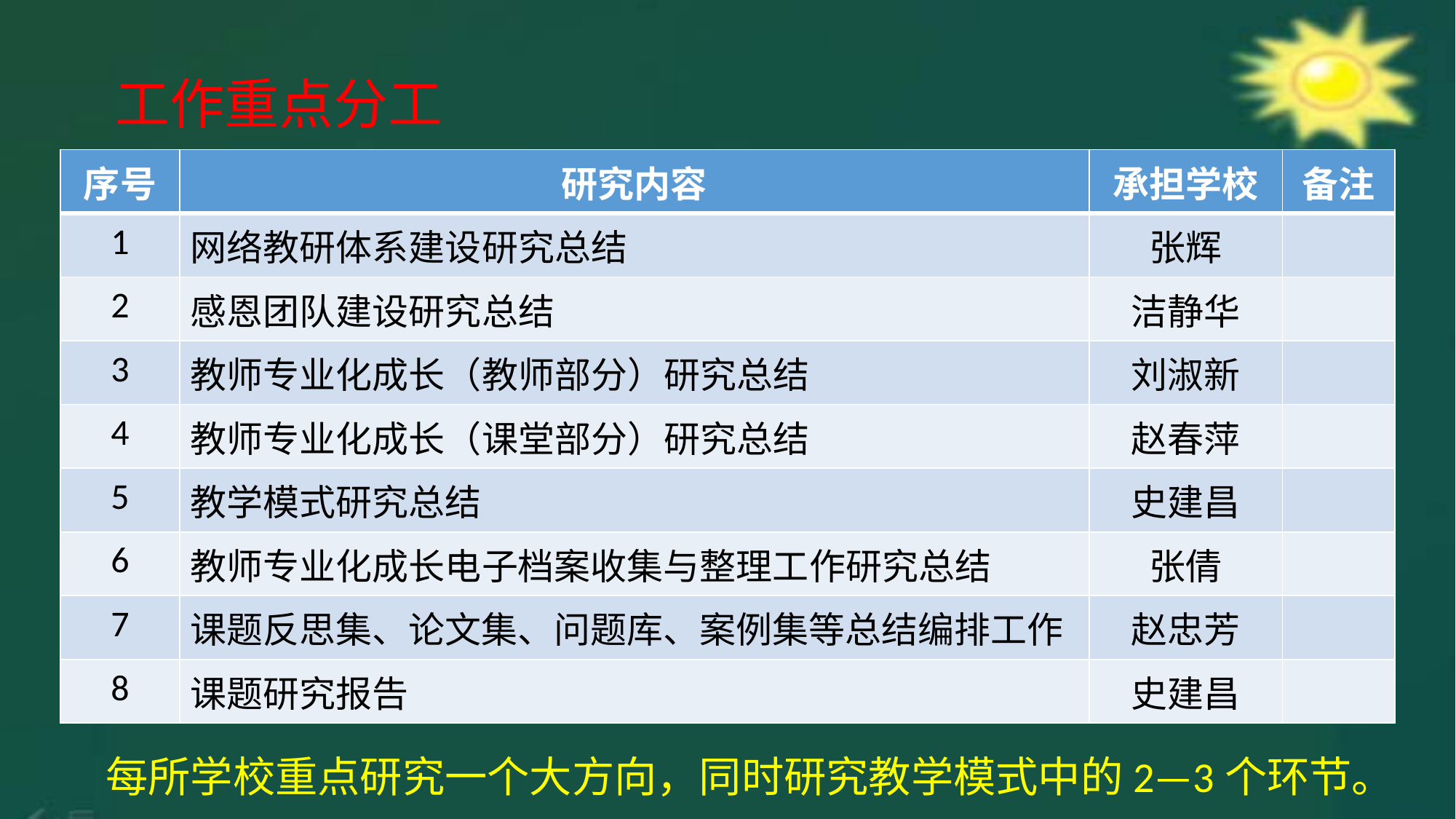

工作重点分工
| 序号 | 研究内容 | 承担学校 | 备注 |
| --- | --- | --- | --- |
| 1 | 网络教研体系建设研究总结 | 张辉 |  |
| 2 | 感恩团队建设研究总结 | 洁静华 |  |
| 3 | 教师专业化成长（教师部分）研究总结 | 刘淑新 |  |
| 4 | 教师专业化成长（课堂部分）研究总结 | 赵春萍 |  |
| 5 | 教学模式研究总结 | 史建昌 |  |
| 6 | 教师专业化成长电子档案收集与整理工作研究总结 | 张倩 |  |
| 7 | 课题反思集、论文集、问题库、案例集等总结编排工作 | 赵忠芳 |  |
| 8 | 课题研究报告 | 史建昌 |  |
每所学校重点研究一个大方向，同时研究教学模式中的2—3个环节。